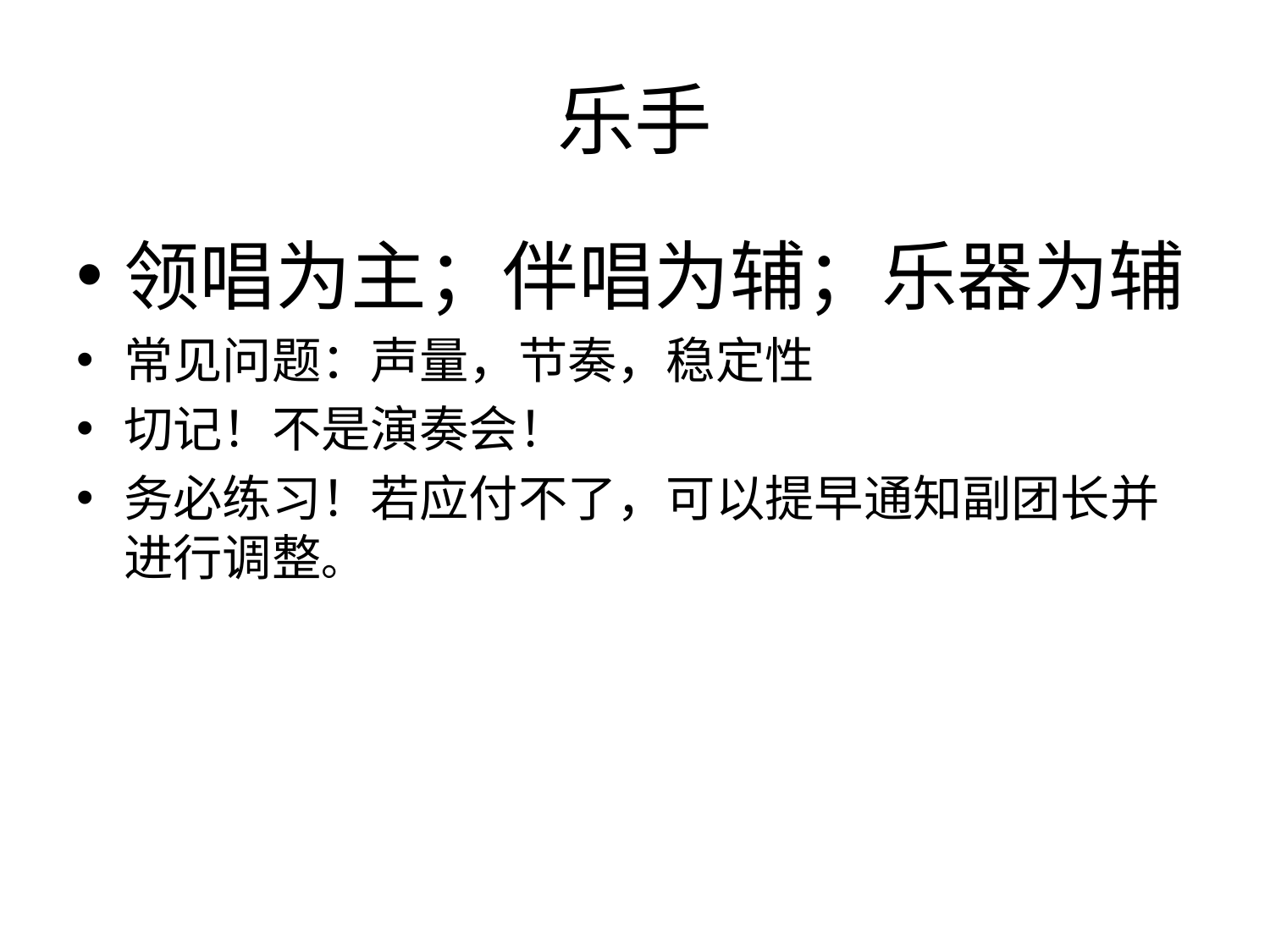

# 乐手
领唱为主；伴唱为辅；乐器为辅
常见问题：声量，节奏，稳定性
切记！不是演奏会！
务必练习！若应付不了，可以提早通知副团长并进行调整。